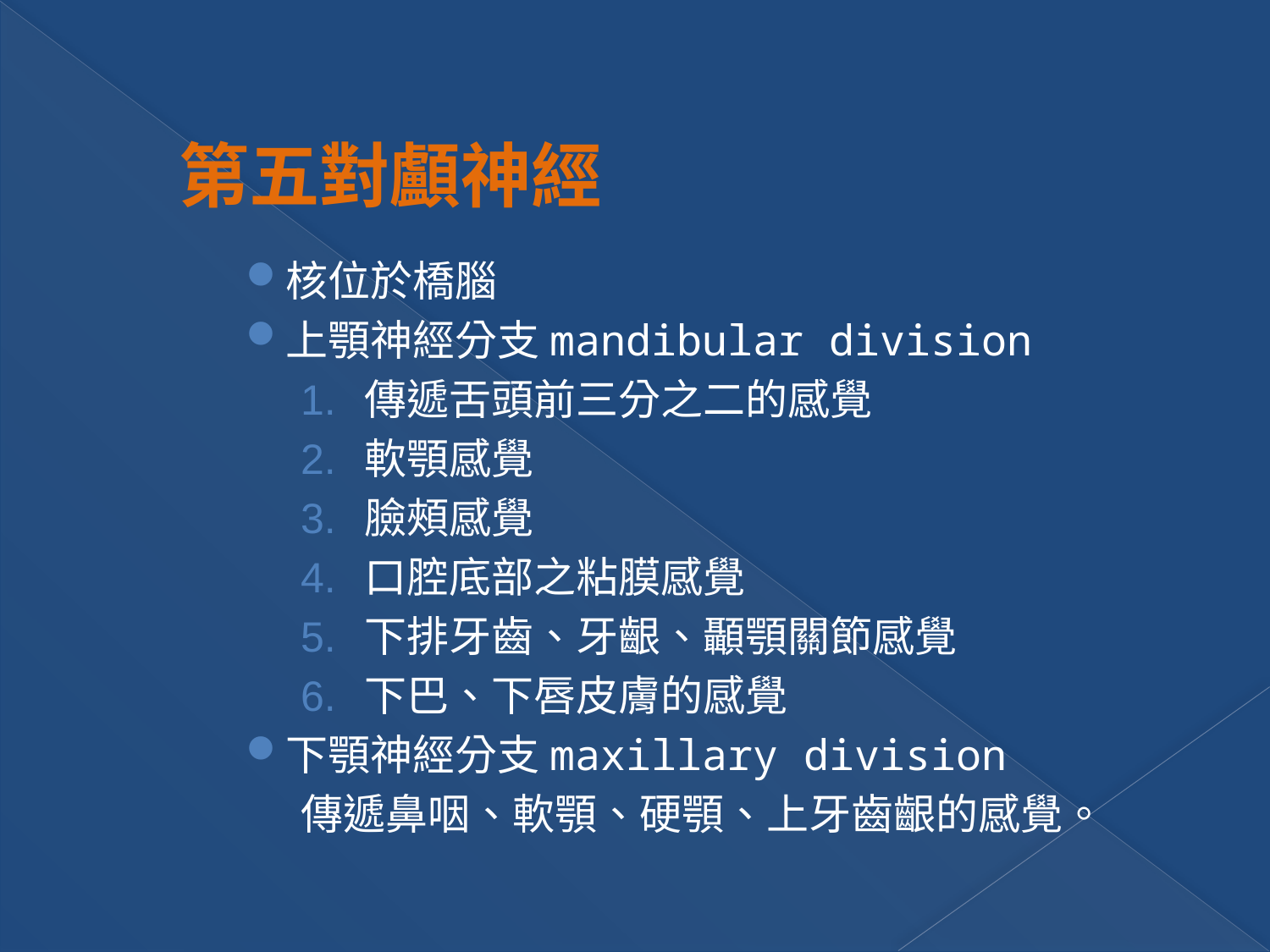

# 第五對顱神經
核位於橋腦
上顎神經分支mandibular division
傳遞舌頭前三分之二的感覺
軟顎感覺
臉頰感覺
口腔底部之粘膜感覺
下排牙齒、牙齦、顳顎關節感覺
下巴、下唇皮膚的感覺
下顎神經分支maxillary division
傳遞鼻咽、軟顎、硬顎、上牙齒齦的感覺。